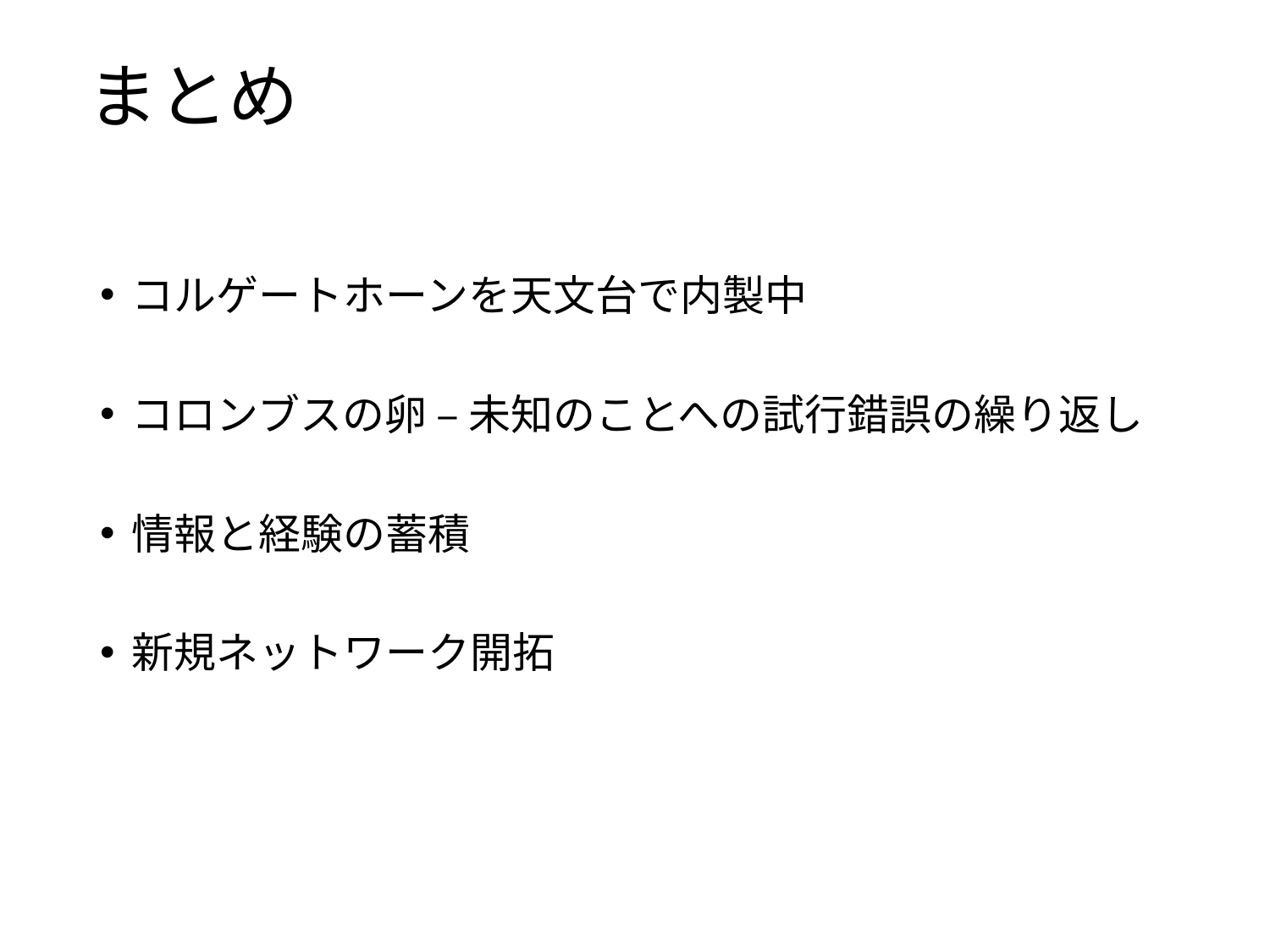

# まとめ
コルゲートホーンを天文台で内製中
コロンブスの卵 – 未知のことへの試行錯誤の繰り返し
情報と経験の蓄積
新規ネットワーク開拓